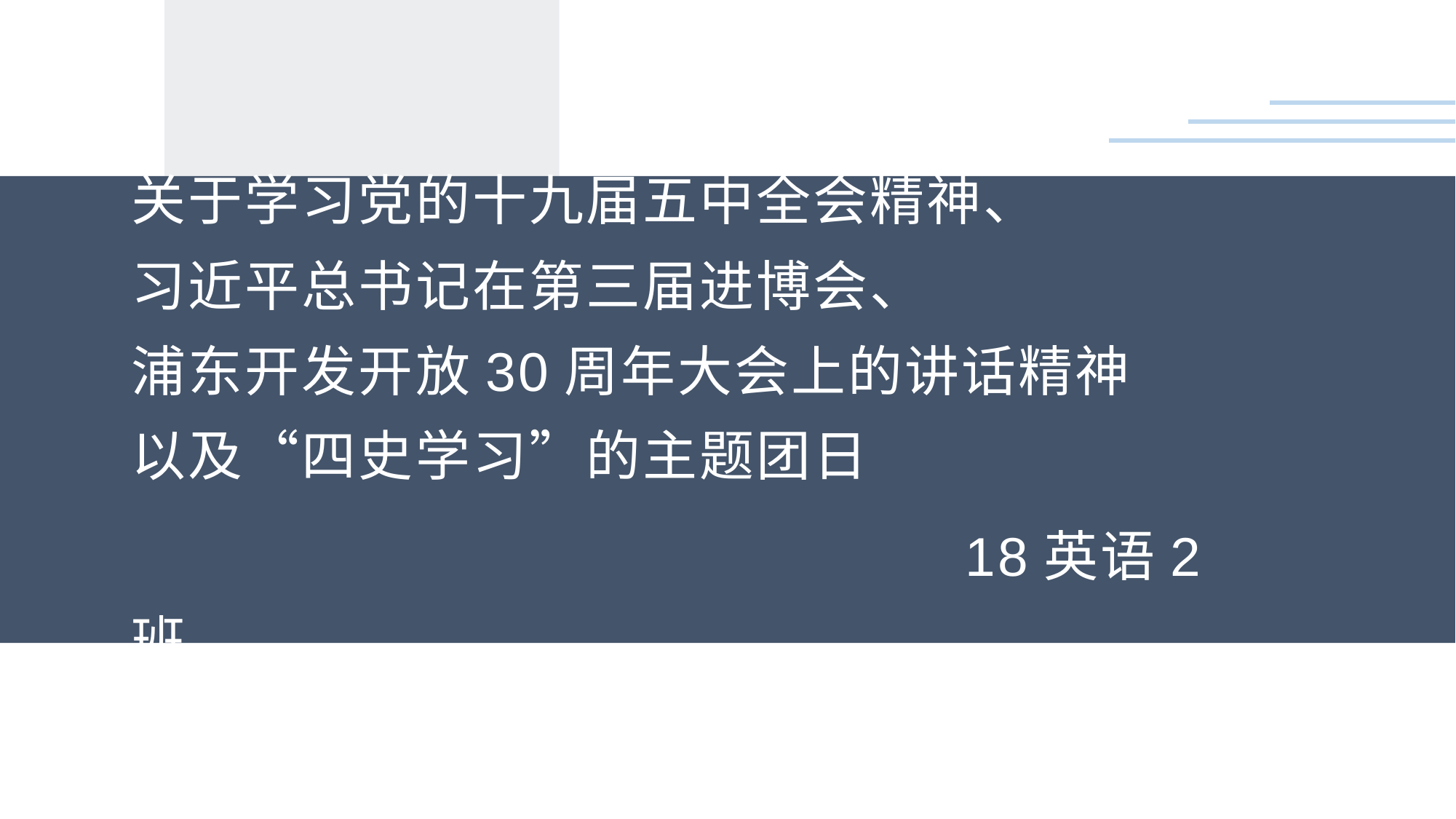

关于学习党的十九届五中全会精神、
习近平总书记在第三届进博会、
浦东开发开放30周年大会上的讲话精神
以及“四史学习”的主题团日
                                                18英语2班